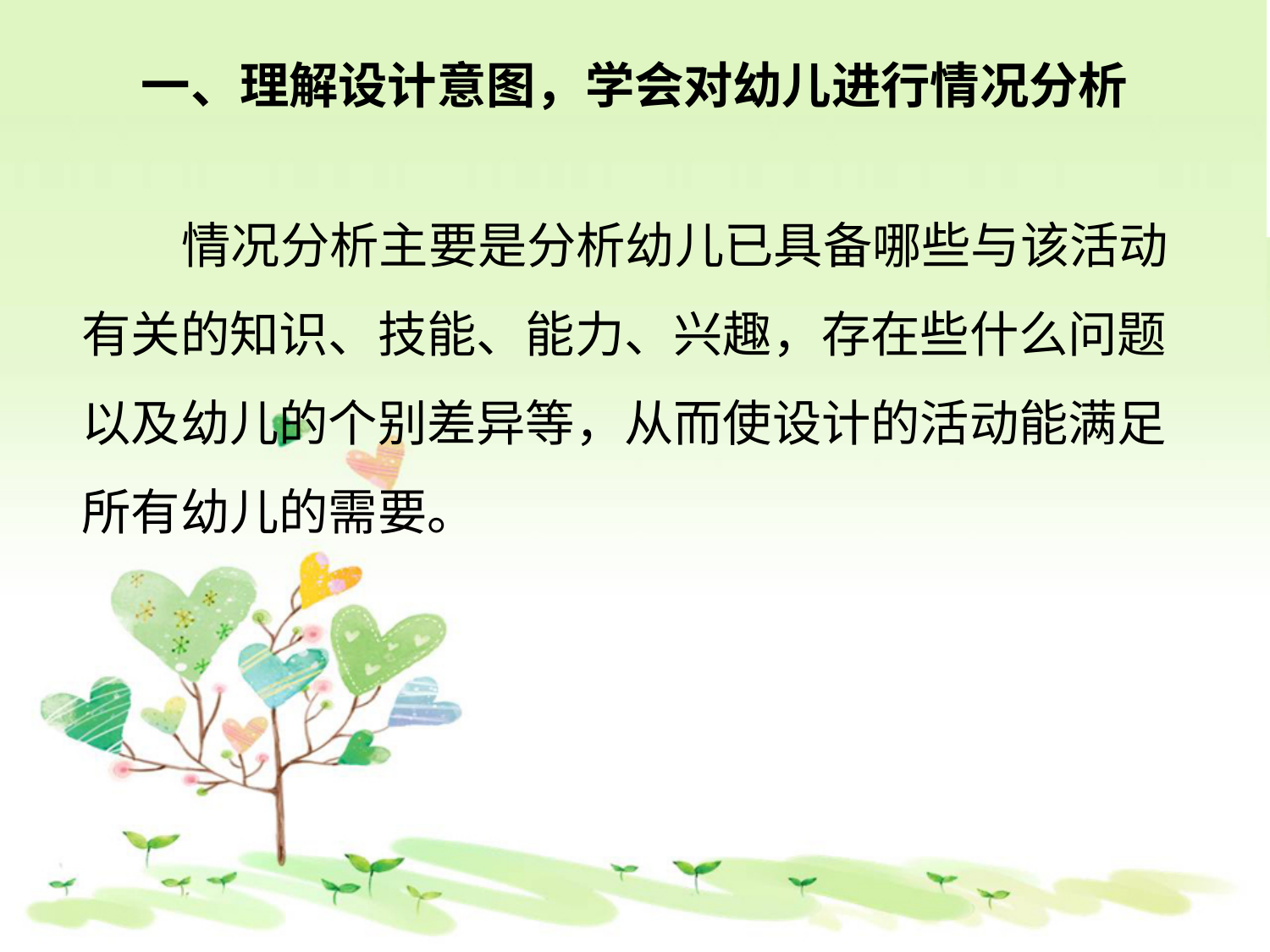

一、理解设计意图，学会对幼儿进行情况分析
        情况分析主要是分析幼儿已具备哪些与该活动有关的知识、技能、能力、兴趣，存在些什么问题以及幼儿的个别差异等，从而使设计的活动能满足所有幼儿的需要。